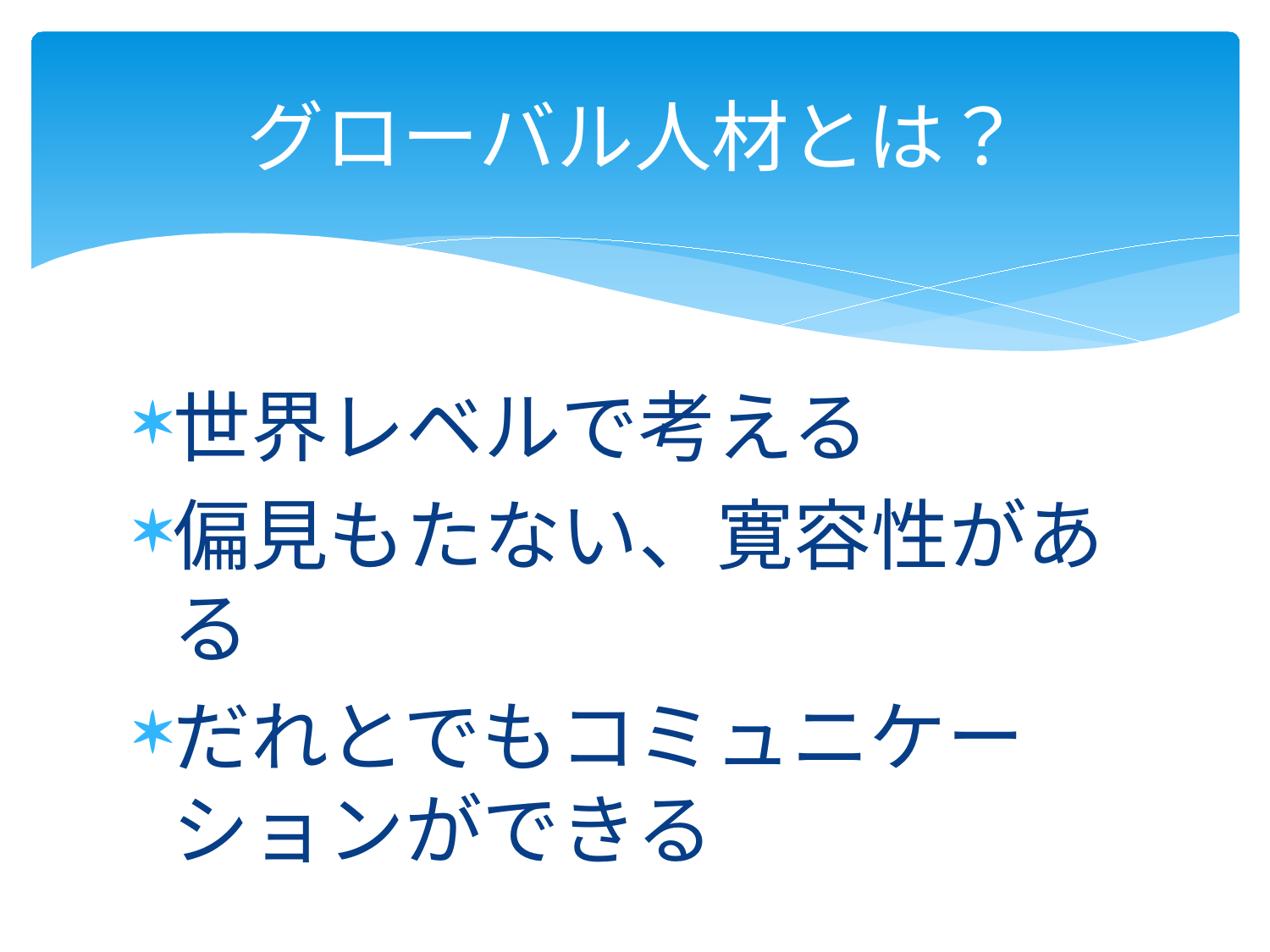

# グローバル人材とは？
世界レベルで考える
偏見もたない、寛容性がある
だれとでもコミュニケーションができる